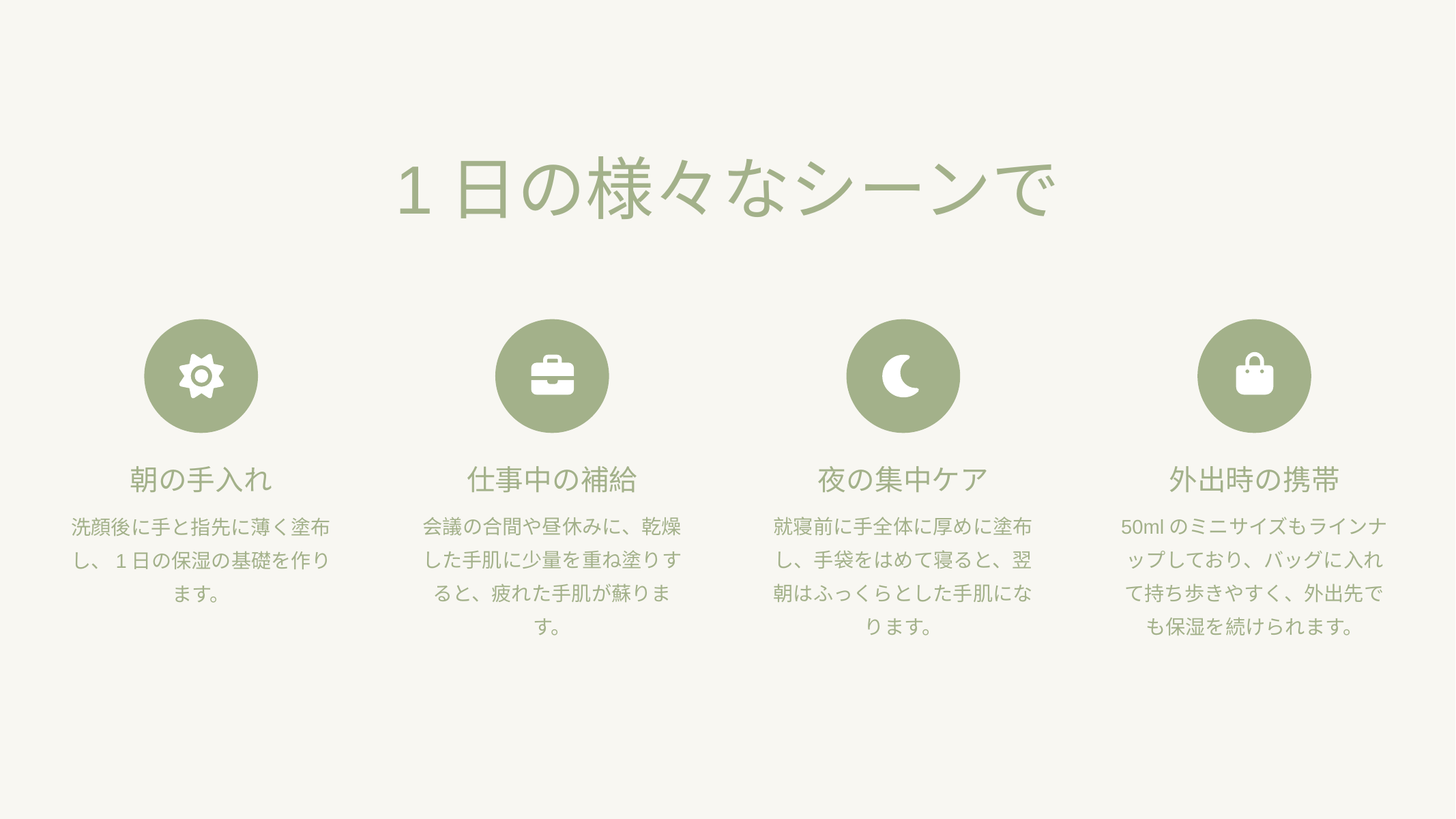

1日の様々なシーンで

朝の手入れ
仕事中の補給
夜の集中ケア
外出時の携帯
洗顔後に手と指先に薄く塗布し、1日の保湿の基礎を作ります。
会議の合間や昼休みに、乾燥した手肌に少量を重ね塗りすると、疲れた手肌が蘇ります。
就寝前に手全体に厚めに塗布し、手袋をはめて寝ると、翌朝はふっくらとした手肌になります。
50mlのミニサイズもラインナップしており、バッグに入れて持ち歩きやすく、外出先でも保湿を続けられます。